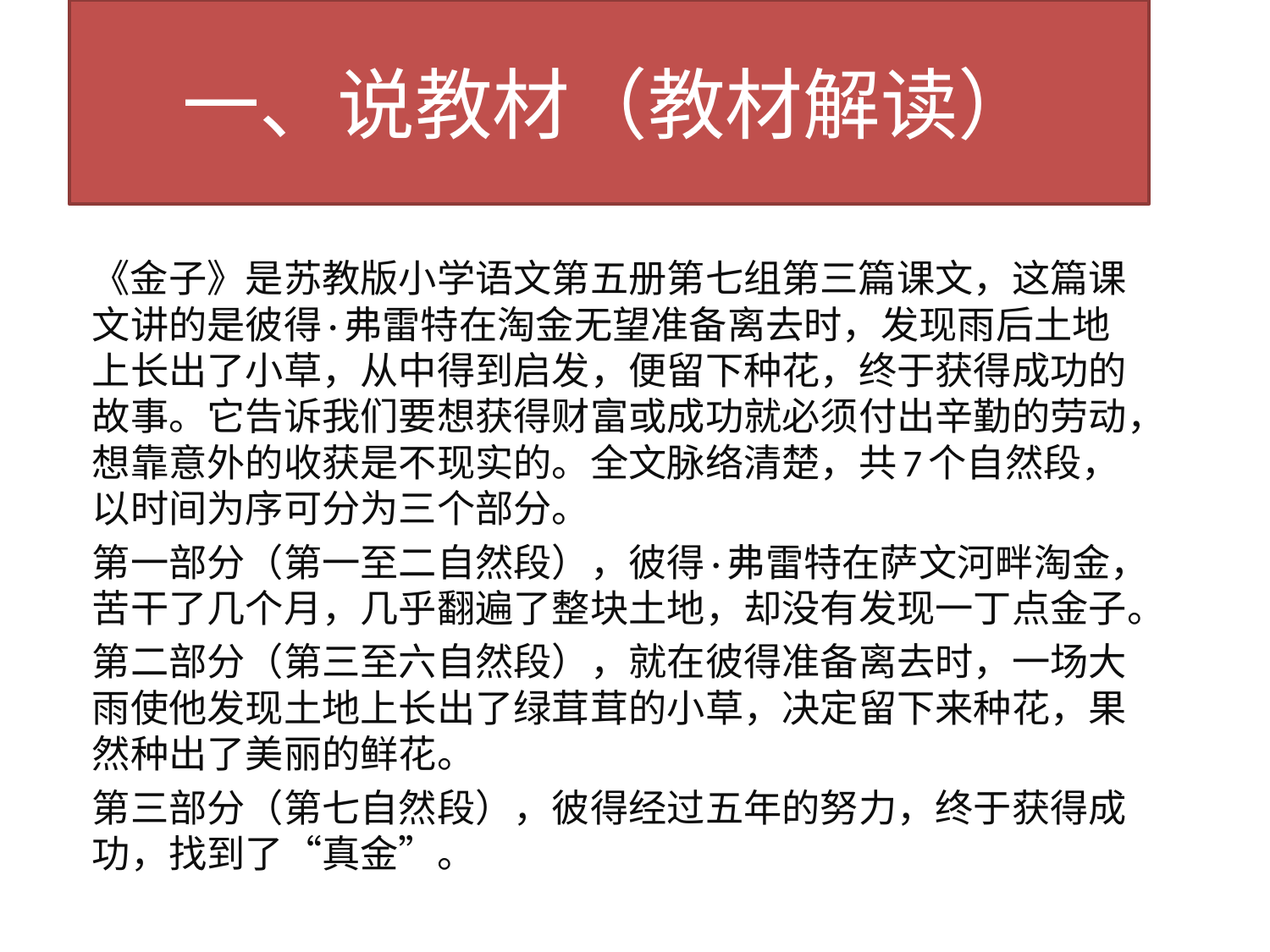

# 一、说教材（教材解读）
《金子》是苏教版小学语文第五册第七组第三篇课文，这篇课文讲的是彼得·弗雷特在淘金无望准备离去时，发现雨后土地上长出了小草，从中得到启发，便留下种花，终于获得成功的故事。它告诉我们要想获得财富或成功就必须付出辛勤的劳动，想靠意外的收获是不现实的。全文脉络清楚，共7个自然段，以时间为序可分为三个部分。
第一部分（第一至二自然段），彼得·弗雷特在萨文河畔淘金，苦干了几个月，几乎翻遍了整块土地，却没有发现一丁点金子。
第二部分（第三至六自然段），就在彼得准备离去时，一场大雨使他发现土地上长出了绿茸茸的小草，决定留下来种花，果然种出了美丽的鲜花。
第三部分（第七自然段），彼得经过五年的努力，终于获得成功，找到了“真金”。